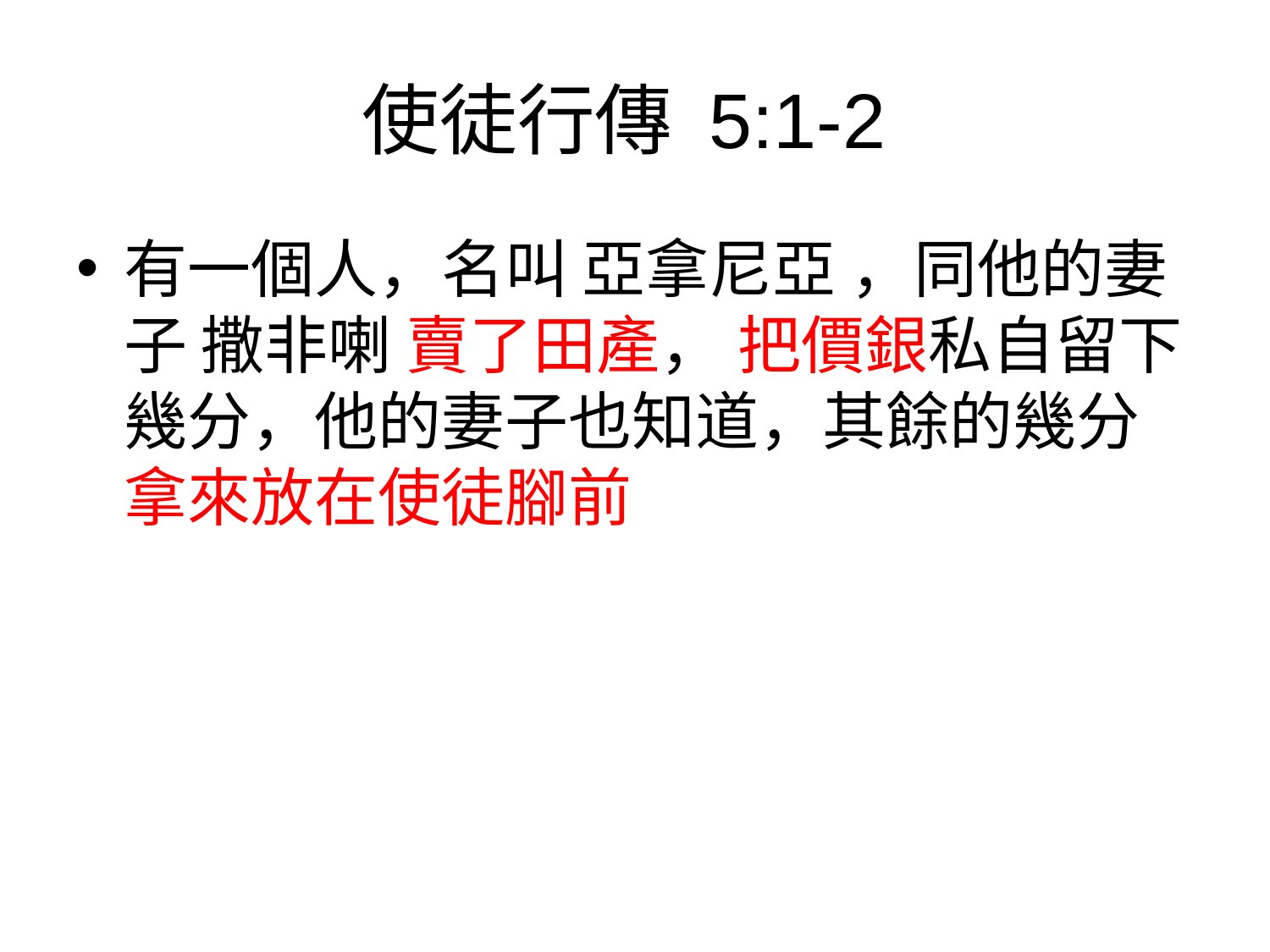

# 使徒行傳‬ 5:1-2
有一個人，名叫 亞拿尼亞 ，同他的妻子 撒非喇 賣了田產， 把價銀私自留下幾分，他的妻子也知道，其餘的幾分拿來放在使徒腳前